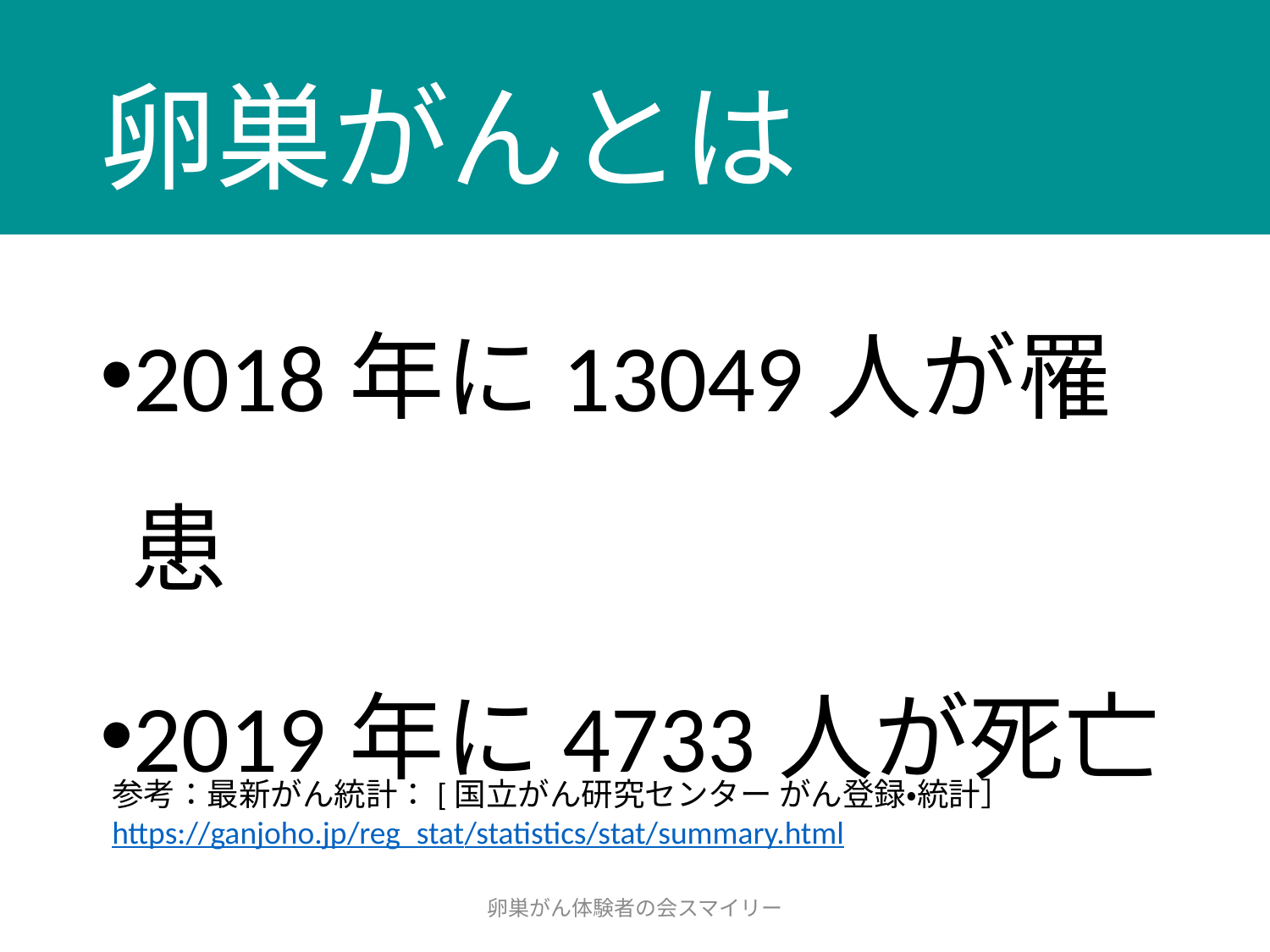

# 卵巣がんとは
2018年に13049人が罹患
2019年に4733人が死亡
参考：最新がん統計：[国立がん研究センター がん登録・統計］
https://ganjoho.jp/reg_stat/statistics/stat/summary.html
卵巣がん体験者の会スマイリー